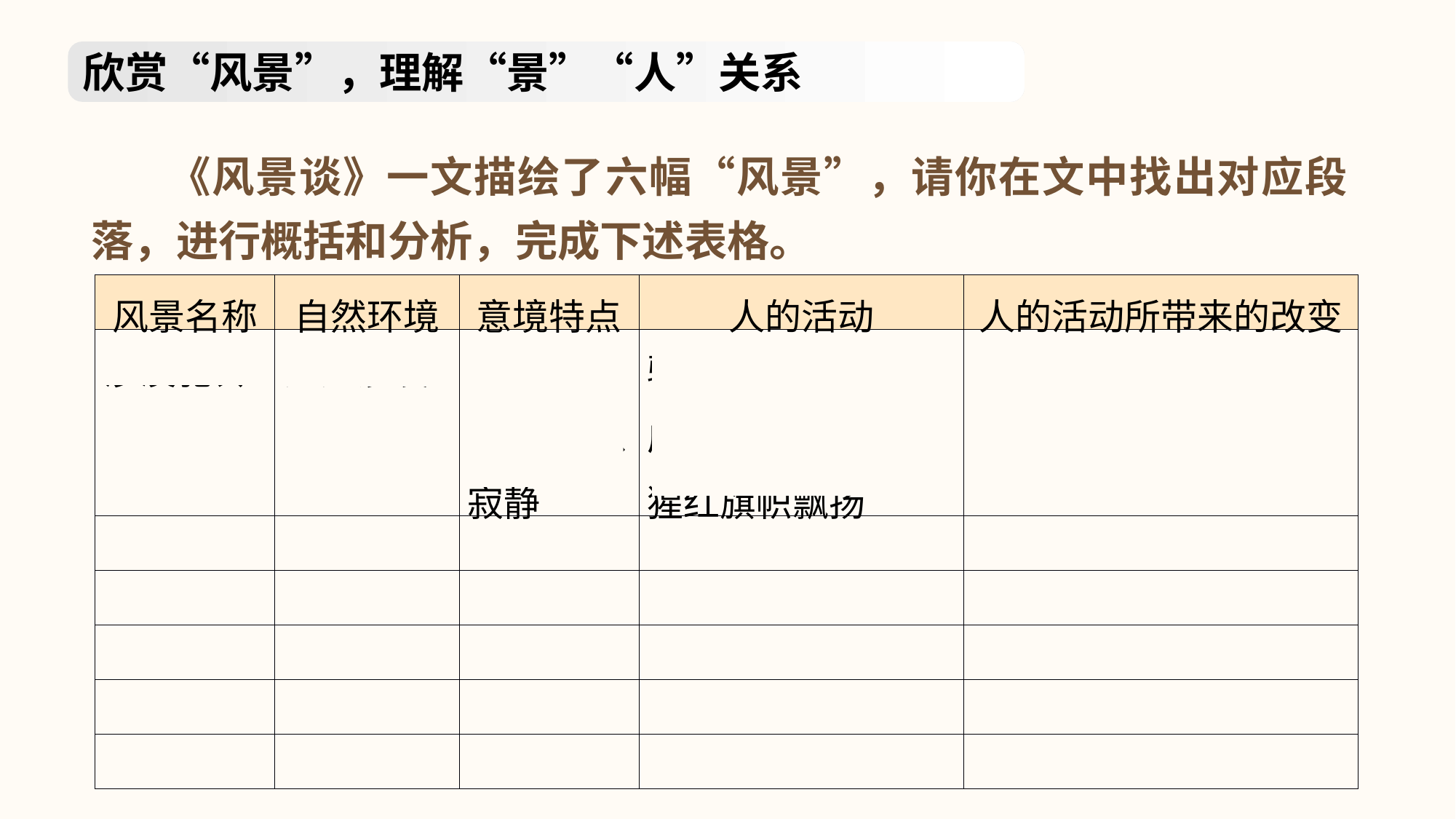

欣赏“风景”，理解“景”“人”关系
   《风景谈》一文描绘了六幅“风景”，请你在文中找出对应段落，进行概括和分析，完成下述表格。
| 风景名称 | 自然环境 | 意境特点 | 人的活动 | 人的活动所带来的改变 |
| --- | --- | --- | --- | --- |
| 沙漠驼铃 | 茫茫沙漠 | 平板、单调、苍茫、寂静 | 驼队行进，黑点渐成线，驼铃叮当，猩红旗帜飘扬 | 单调中涌现动态韵律，意境转为庄严妩媚。 |
|  |  |  |  |  |
|  |  |  |  |  |
|  |  |  |  |  |
|  |  |  |  |  |
|  |  |  |  |  |